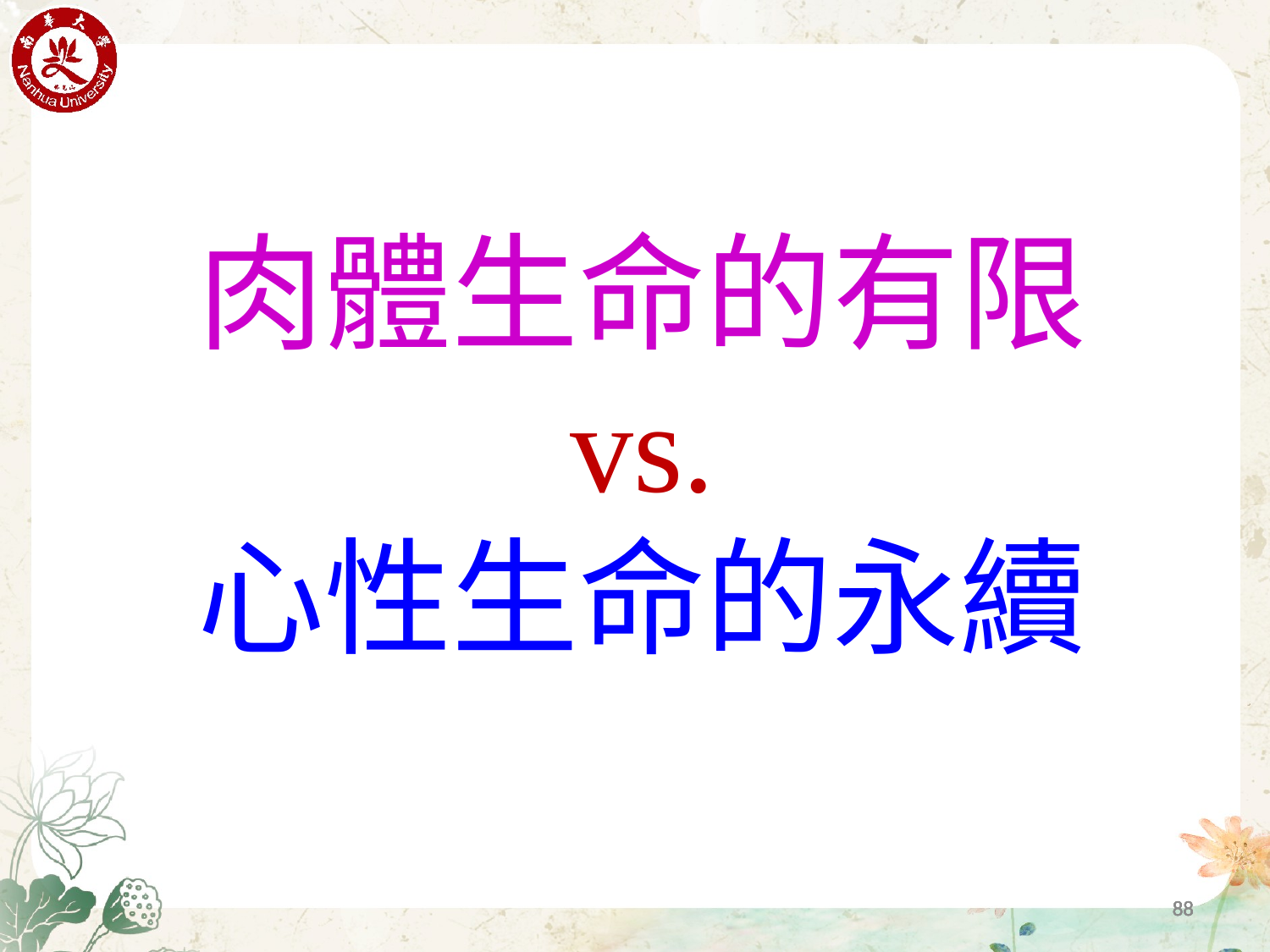

肉體生命的有限
vs.
心性生命的永續
88
88
88
88
88